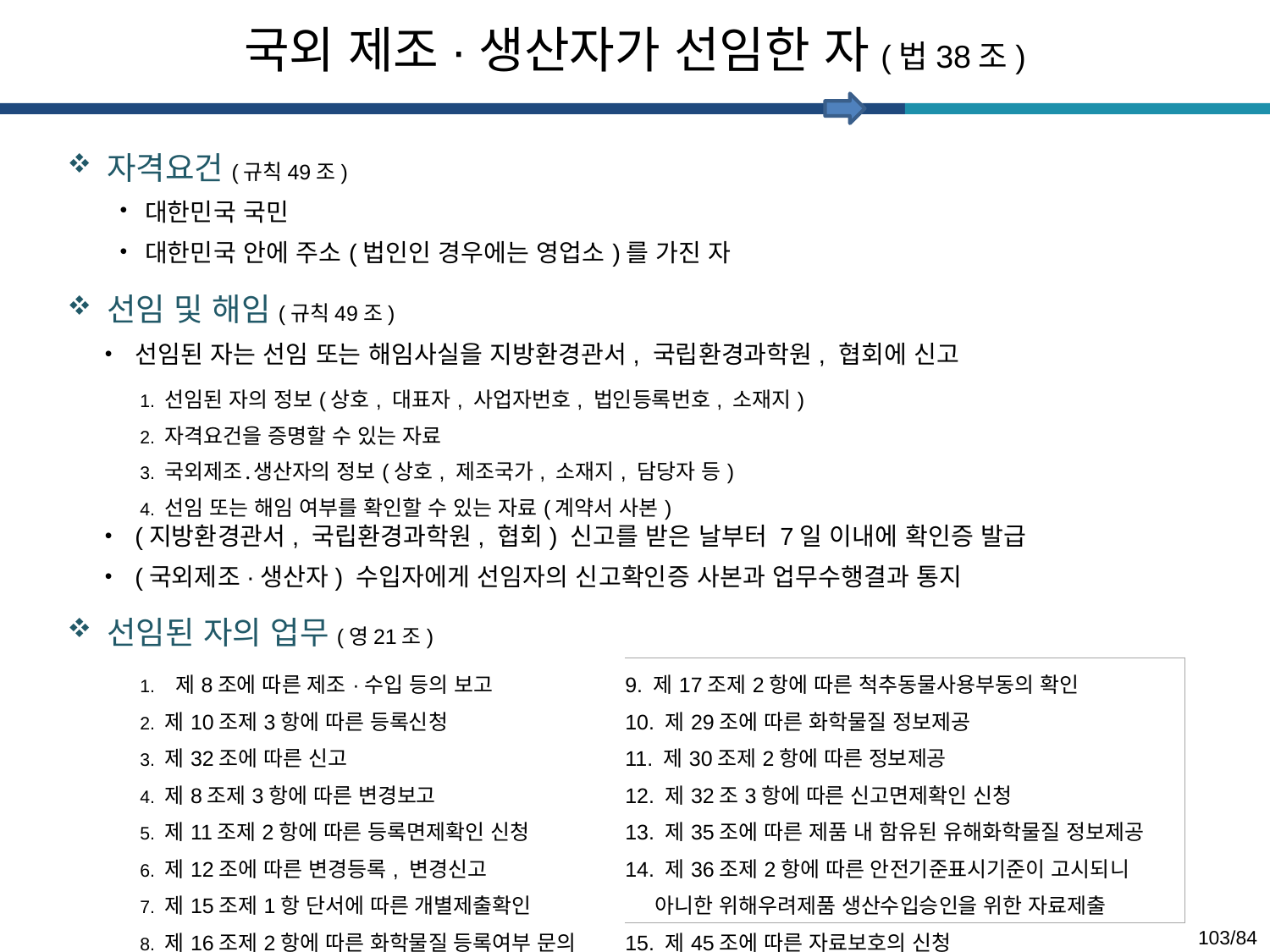

국외 제조·생산자가 선임한 자(법38조)

자격요건(규칙49조)
| 대한민국 국민 대한민국 안에 주소(법인인 경우에는 영업소)를 가진 자 |
| --- |
선임 및 해임(규칙49조)
선임된 자는 선임 또는 해임사실을 지방환경관서, 국립환경과학원, 협회에 신고

(지방환경관서, 국립환경과학원, 협회) 신고를 받은 날부터 7일 이내에 확인증 발급
(국외제조·생산자) 수입자에게 선임자의 신고확인증 사본과 업무수행결과 통지
| 선임된 자의 정보(상호, 대표자, 사업자번호, 법인등록번호, 소재지) 자격요건을 증명할 수 있는 자료 국외제조․생산자의 정보(상호, 제조국가, 소재지, 담당자 등) 선임 또는 해임 여부를 확인할 수 있는 자료(계약서 사본) |
| --- |
선임된 자의 업무(영21조)
| 제8조에 따른 제조·수입 등의 보고 제10조제3항에 따른 등록신청 제32조에 따른 신고 제8조제3항에 따른 변경보고 제11조제2항에 따른 등록면제확인 신청 제12조에 따른 변경등록, 변경신고 제15조제1항 단서에 따른 개별제출확인 제16조제2항에 따른 화학물질 등록여부 문의 | 9. 제17조제2항에 따른 척추동물사용부동의 확인 10. 제29조에 따른 화학물질 정보제공 11. 제30조제2항에 따른 정보제공 12. 제32조3항에 따른 신고면제확인 신청 13. 제35조에 따른 제품 내 함유된 유해화학물질 정보제공 14. 제36조제2항에 따른 안전기준표시기준이 고시되니 아니한 위해우려제품 생산수입승인을 위한 자료제출 15. 제45조에 따른 자료보호의 신청 |
| --- | --- |